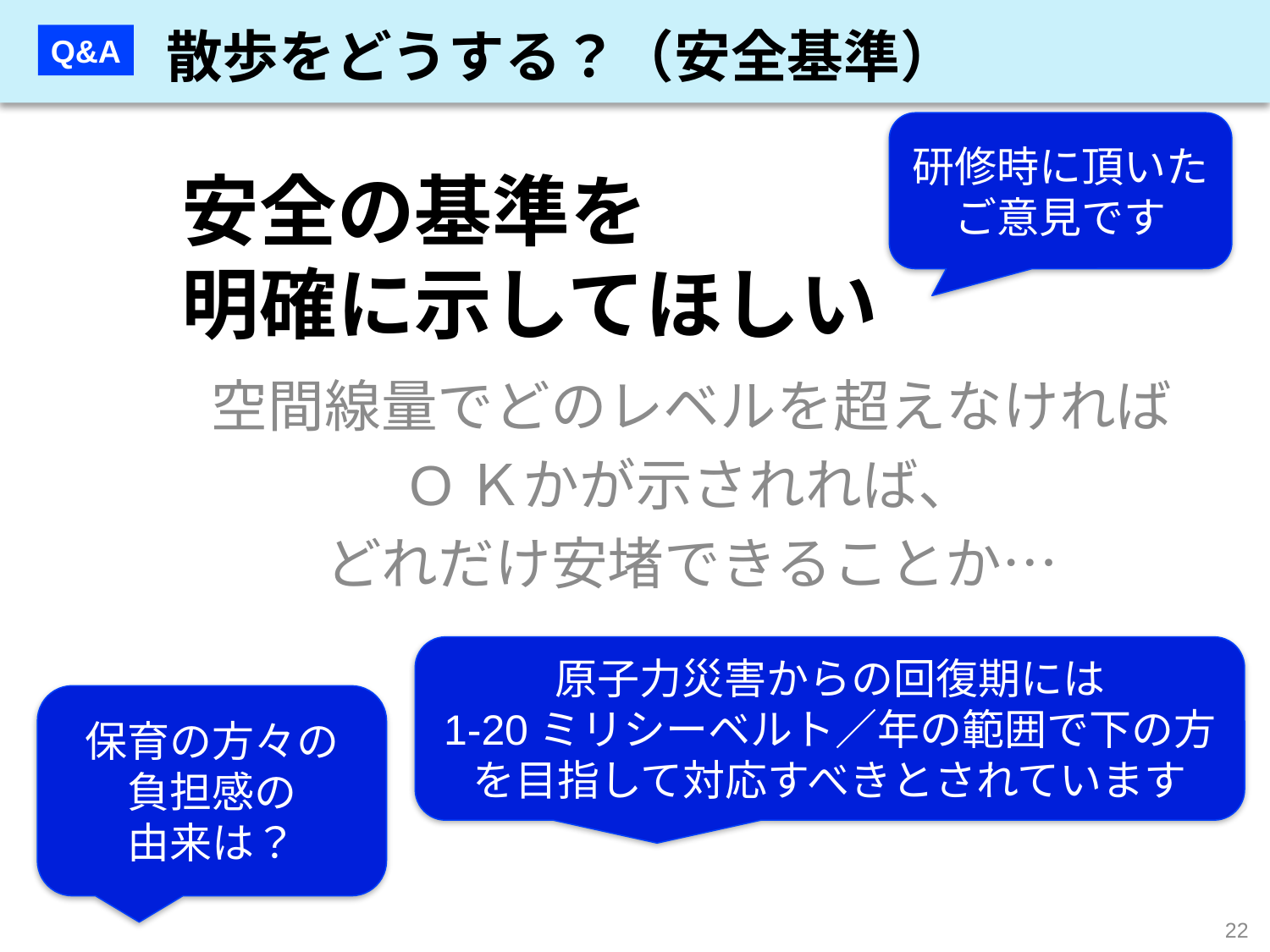

散歩をどうする？（安全基準）
Q&A
研修時に頂いた
ご意見です
# 安全の基準を 明確に示してほしい
空間線量でどのレベルを超えなければ
OＫかが示されれば、
どれだけ安堵できることか…
原子力災害からの回復期には
1-20ミリシーベルト／年の範囲で下の方を目指して対応すべきとされています
保育の方々の
負担感の
由来は？
22